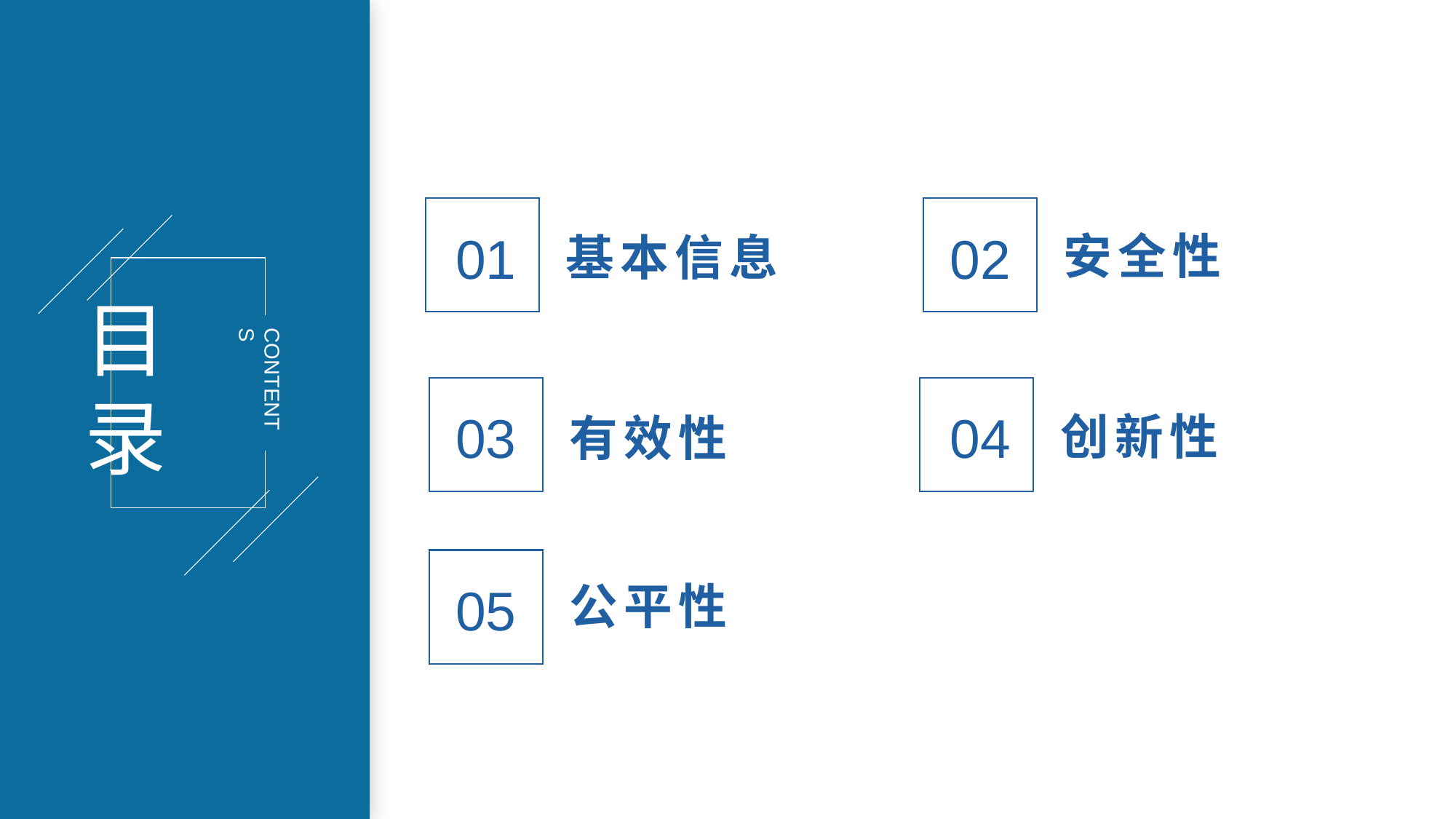

01
基本信息

02
安全性
目
录
CONTENTS

03
有效性

04
创新性

05
公平性